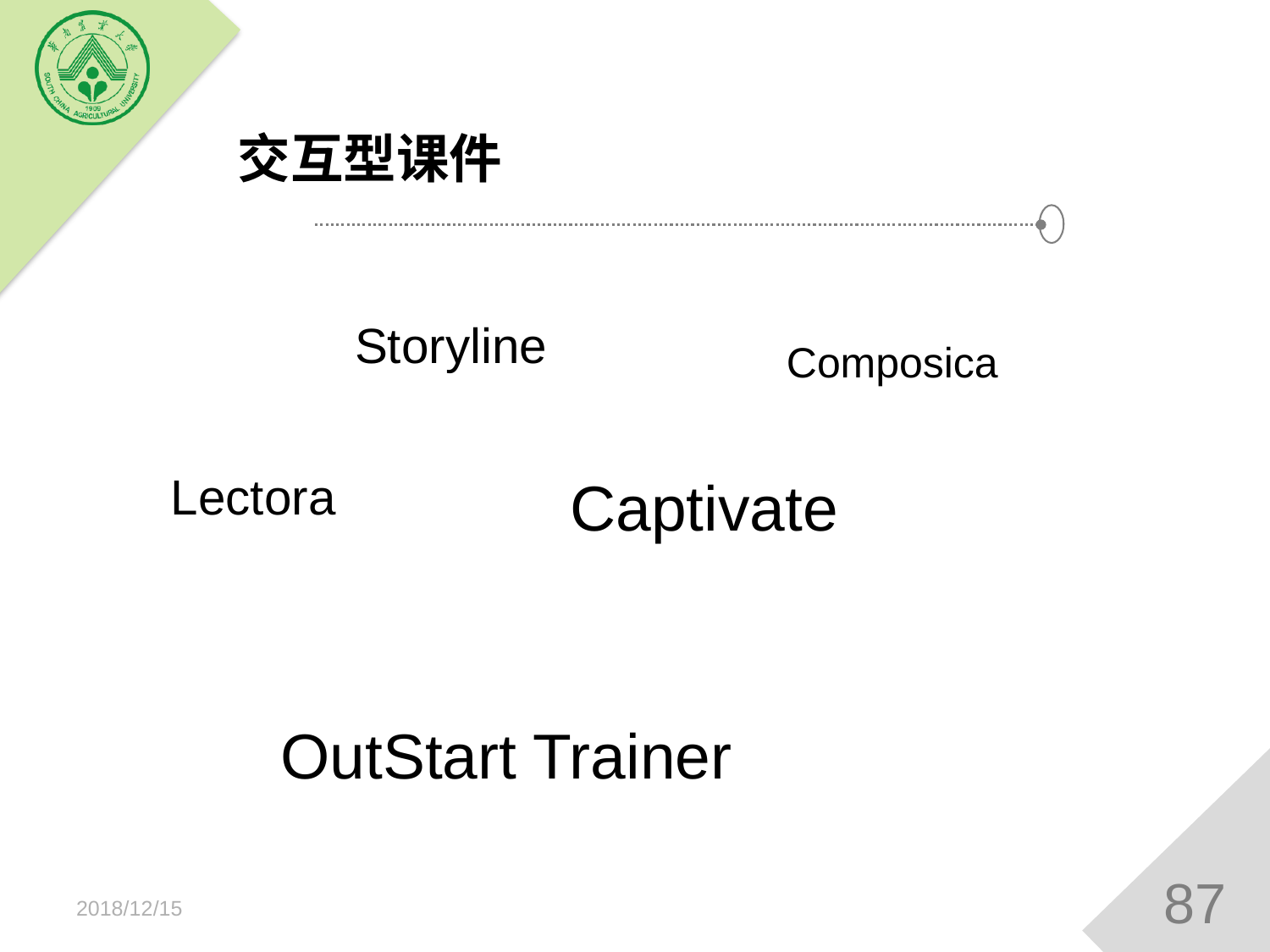

# 交互型课件
Storyline
Composica
Lectora
Captivate
OutStart Trainer
87
2018/12/15